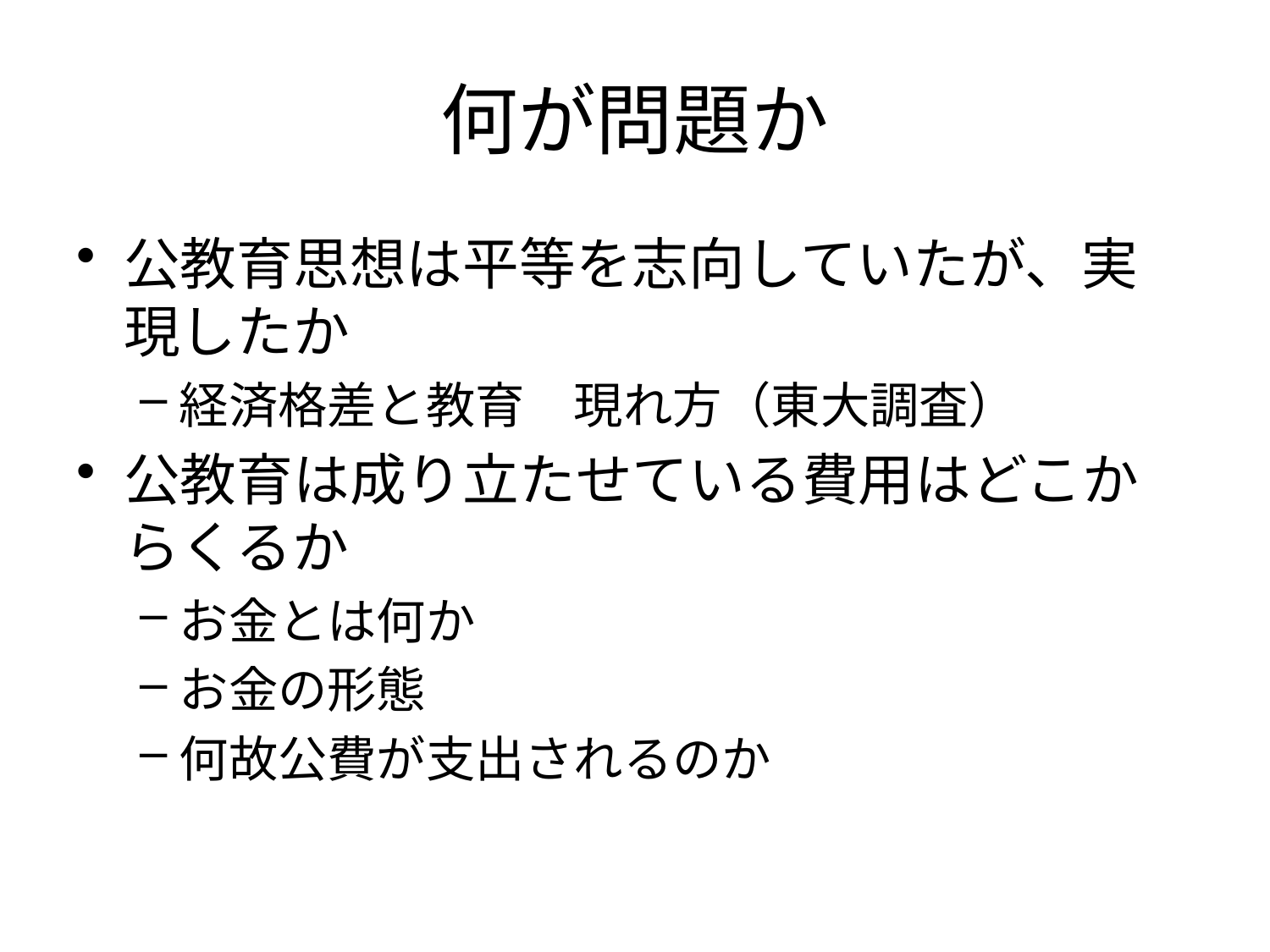

# 何が問題か
公教育思想は平等を志向していたが、実現したか
経済格差と教育　現れ方（東大調査）
公教育は成り立たせている費用はどこからくるか
お金とは何か
お金の形態
何故公費が支出されるのか